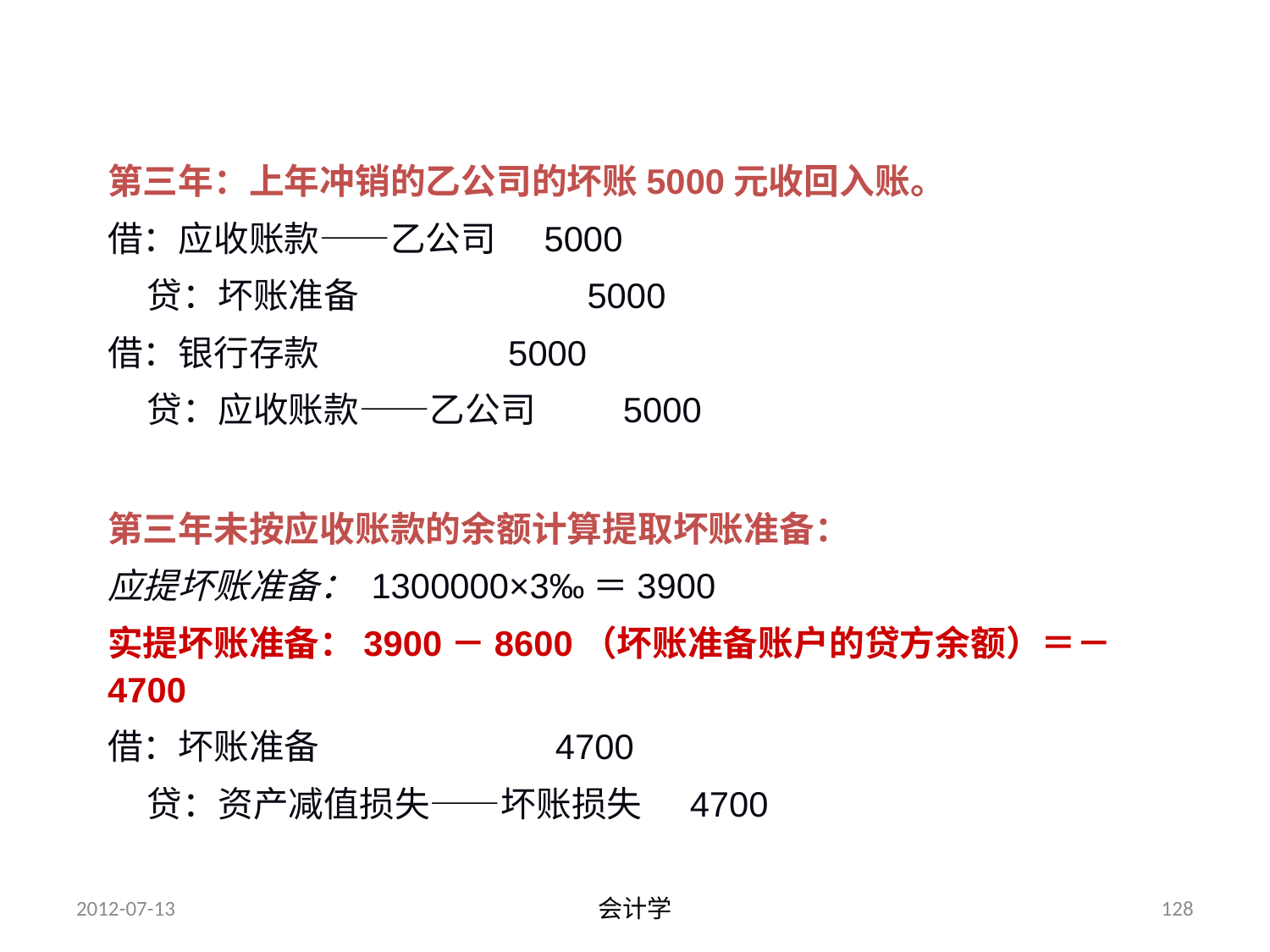

第三年：上年冲销的乙公司的坏账5000元收回入账。
借：应收账款——乙公司     5000
    贷：坏账准备                            5000
借：银行存款                       5000
    贷：应收账款——乙公司          5000
第三年未按应收账款的余额计算提取坏账准备：
应提坏账准备： 1300000×3‰＝3900
实提坏账准备：3900－8600（坏账准备账户的贷方余额）＝－4700
借：坏账准备                             4700
    贷：资产减值损失——坏账损失     4700
2012-07-13
会计学
128